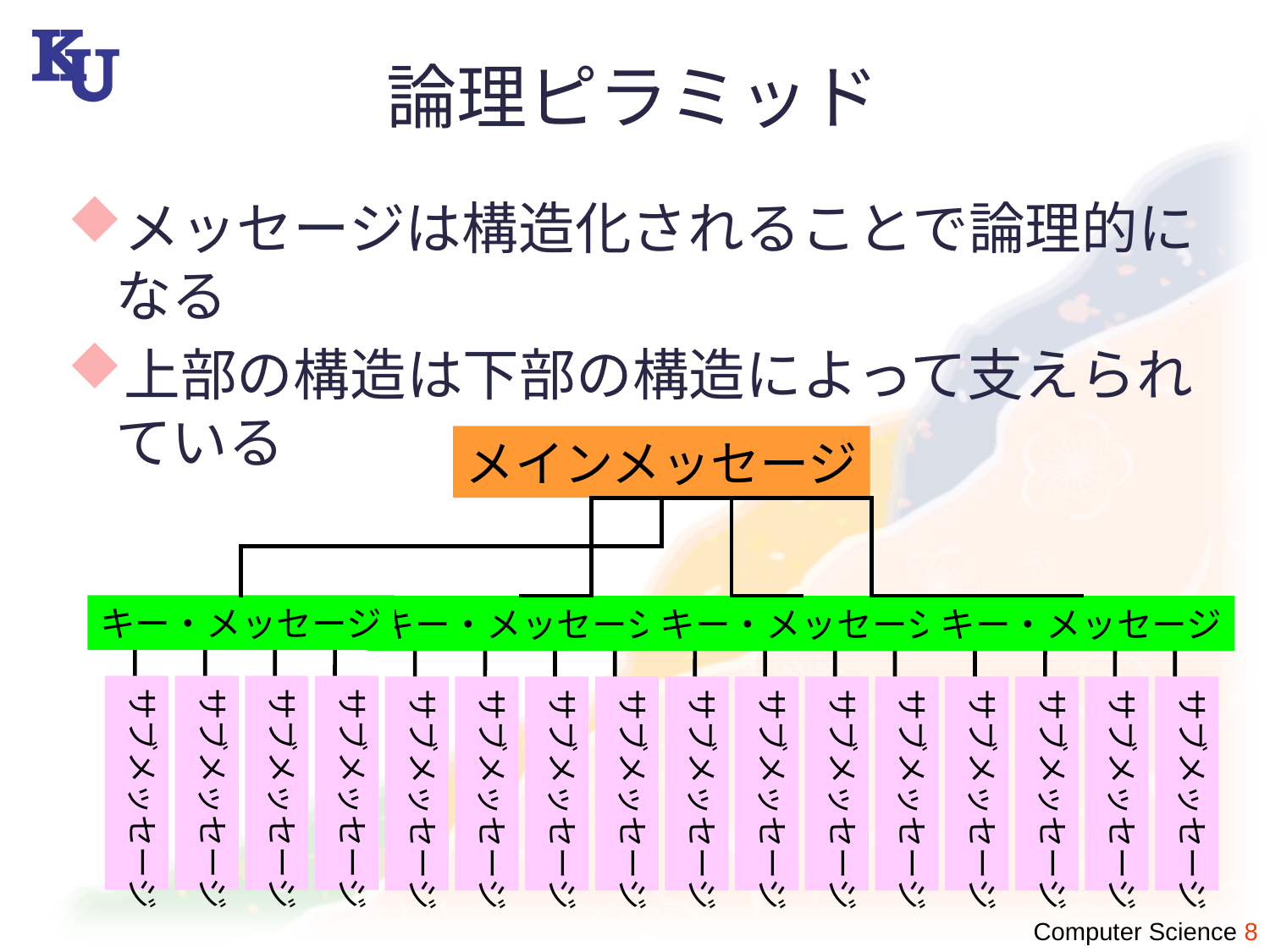

# 論理ピラミッド
メッセージは構造化されることで論理的になる
上部の構造は下部の構造によって支えられている
メインメッセージ
キー・メッセージ
キー・メッセージ
キー・メッセージ
キー・メッセージ

サブメッセージ
サブメッセージ
サブメッセージ
サブメッセージ
サブメッセージ
サブメッセージ
サブメッセージ
サブメッセージ
サブメッセージ
サブメッセージ
サブメッセージ
サブメッセージ
サブメッセージ
サブメッセージ
サブメッセージ
サブメッセージ